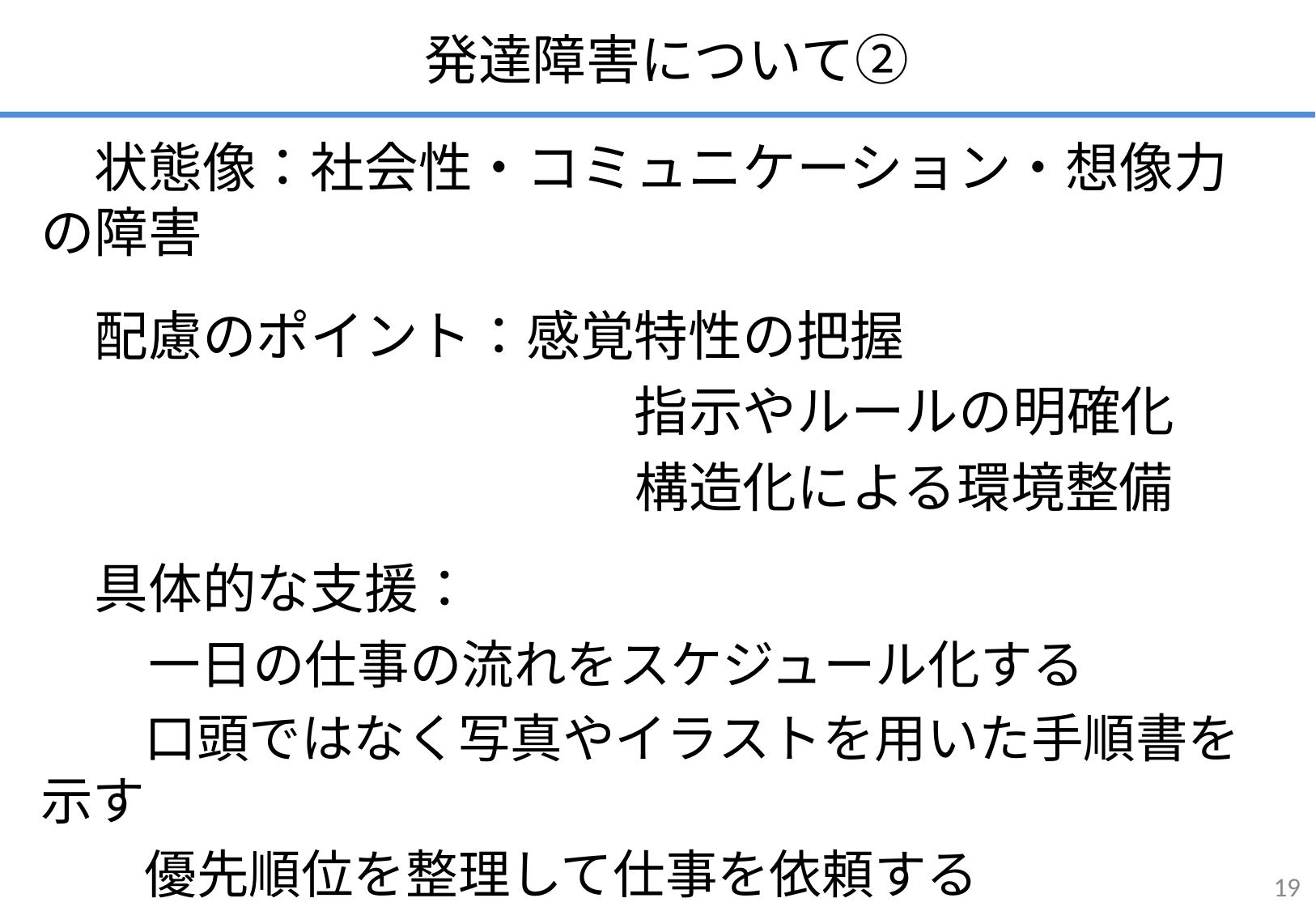

発達障害について②

　状態像：社会性・コミュニケーション・想像力の障害

　配慮のポイント：感覚特性の把握
　　　　　　　　　　　指示やルールの明確化
　　　　　　　　　　　構造化による環境整備

　具体的な支援：
　　一日の仕事の流れをスケジュール化する
　　口頭ではなく写真やイラストを用いた手順書を示す
　　優先順位を整理して仕事を依頼する
　　相談や面談のタイミングを予め決めておく
19